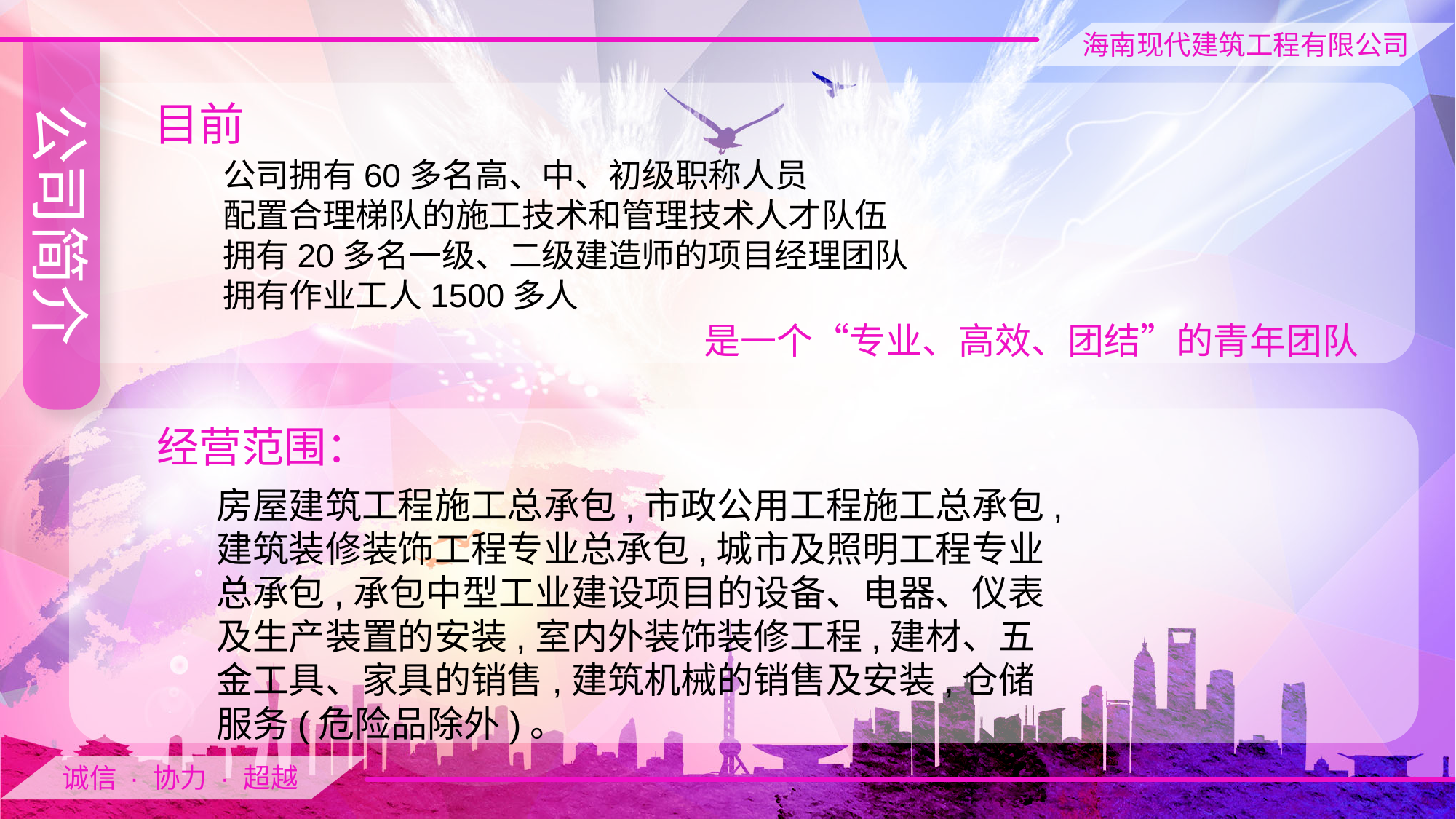

公司简介

目前
公司拥有60多名高、中、初级职称人员
配置合理梯队的施工技术和管理技术人才队伍
拥有20多名一级、二级建造师的项目经理团队
拥有作业工人1500多人
是一个“专业、高效、团结”的青年团队

经营范围：
房屋建筑工程施工总承包,市政公用工程施工总承包,建筑装修装饰工程专业总承包,城市及照明工程专业总承包,承包中型工业建设项目的设备、电器、仪表及生产装置的安装,室内外装饰装修工程,建材、五金工具、家具的销售,建筑机械的销售及安装,仓储服务(危险品除外)。